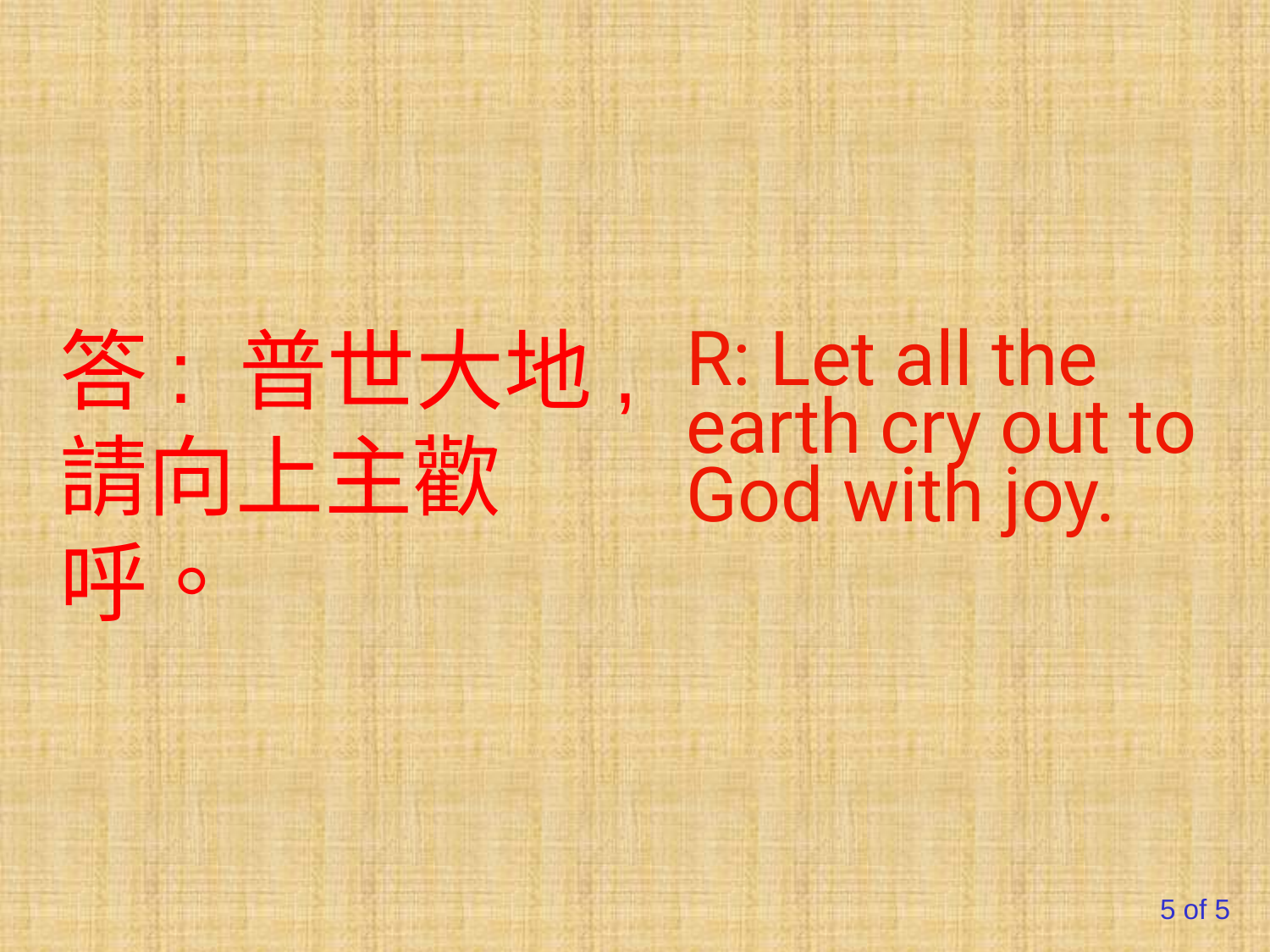

答: 普世大地,請向上主歡呼。
R: Let all the earth cry out to God with joy.
5 of 5